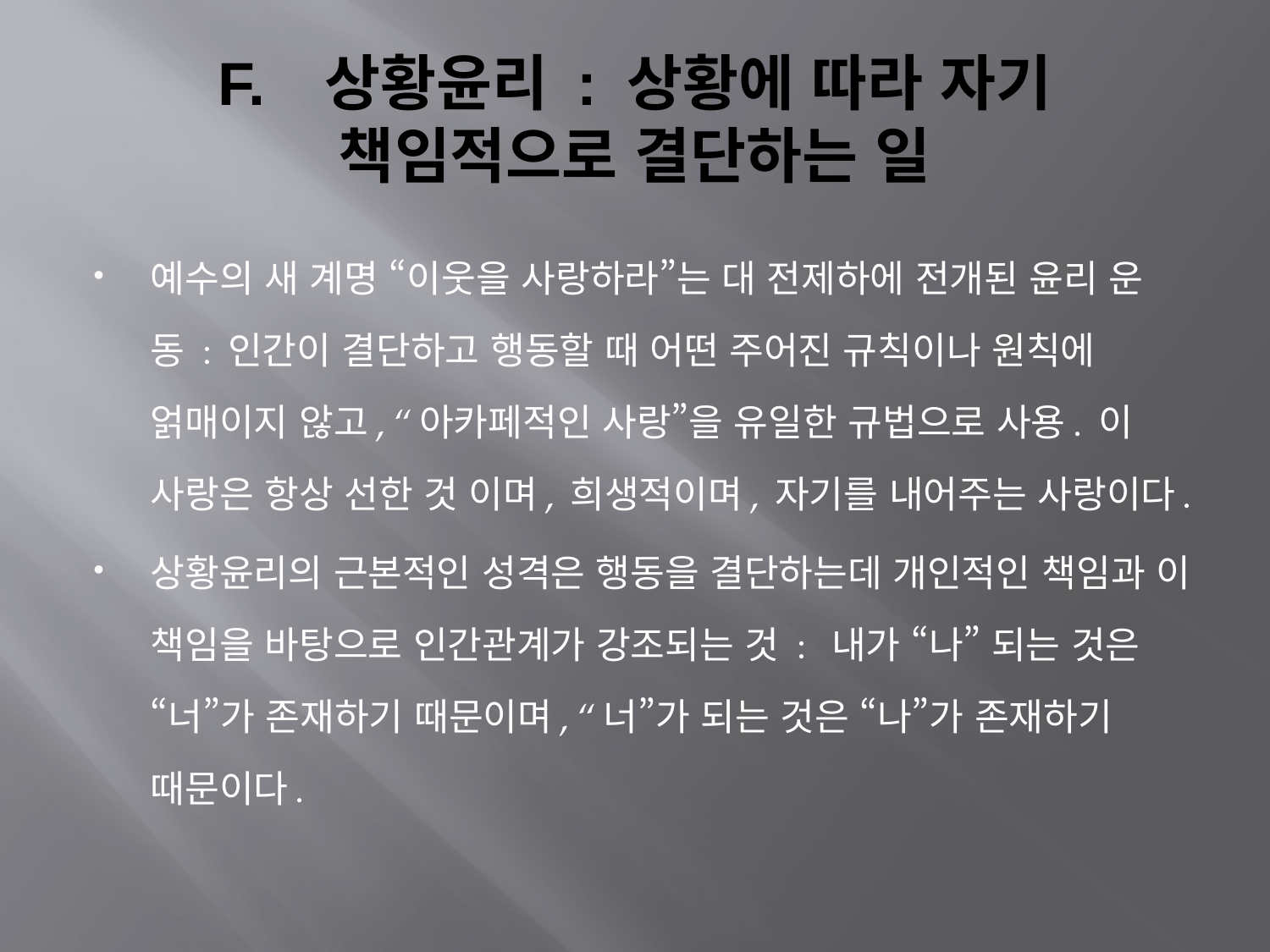

# F.	상황윤리 : 상황에 따라 자기 책임적으로 결단하는 일
예수의 새 계명 “이웃을 사랑하라”는 대 전제하에 전개된 윤리 운동 : 인간이 결단하고 행동할 때 어떤 주어진 규칙이나 원칙에 얽매이지 않고, “아카페적인 사랑”을 유일한 규법으로 사용. 이 사랑은 항상 선한 것 이며, 희생적이며, 자기를 내어주는 사랑이다.
상황윤리의 근본적인 성격은 행동을 결단하는데 개인적인 책임과 이 책임을 바탕으로 인간관계가 강조되는 것 :  내가 “나” 되는 것은 “너”가 존재하기 때문이며, “너”가 되는 것은 “나”가 존재하기 때문이다.